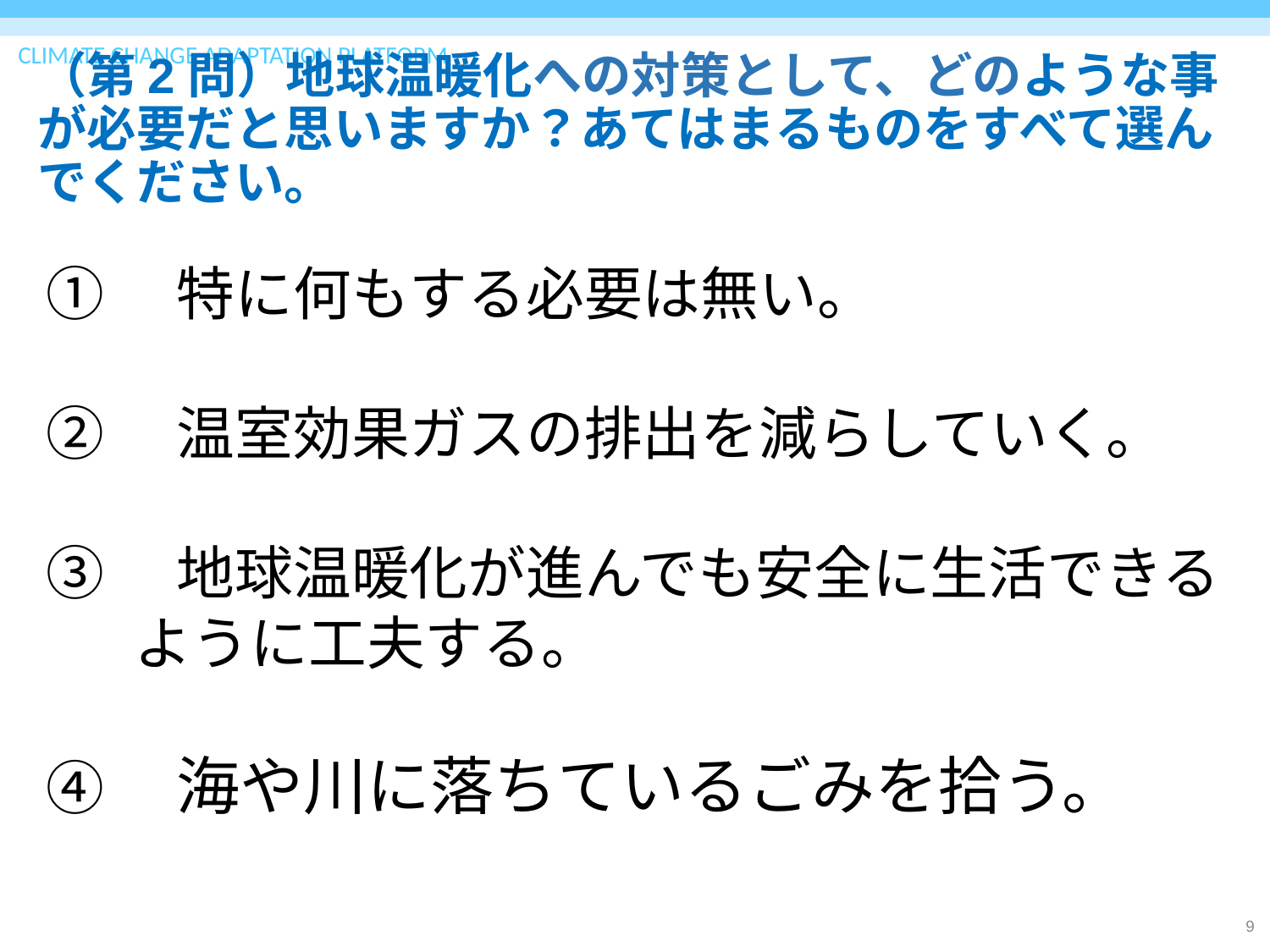

# （第2問）地球温暖化への対策として、どのような事が必要だと思いますか？あてはまるものをすべて選んでください。
①　特に何もする必要は無い。

②　温室効果ガスの排出を減らしていく。

③　地球温暖化が進んでも安全に生活できるように工夫する。

④　海や川に落ちているごみを拾う。
9